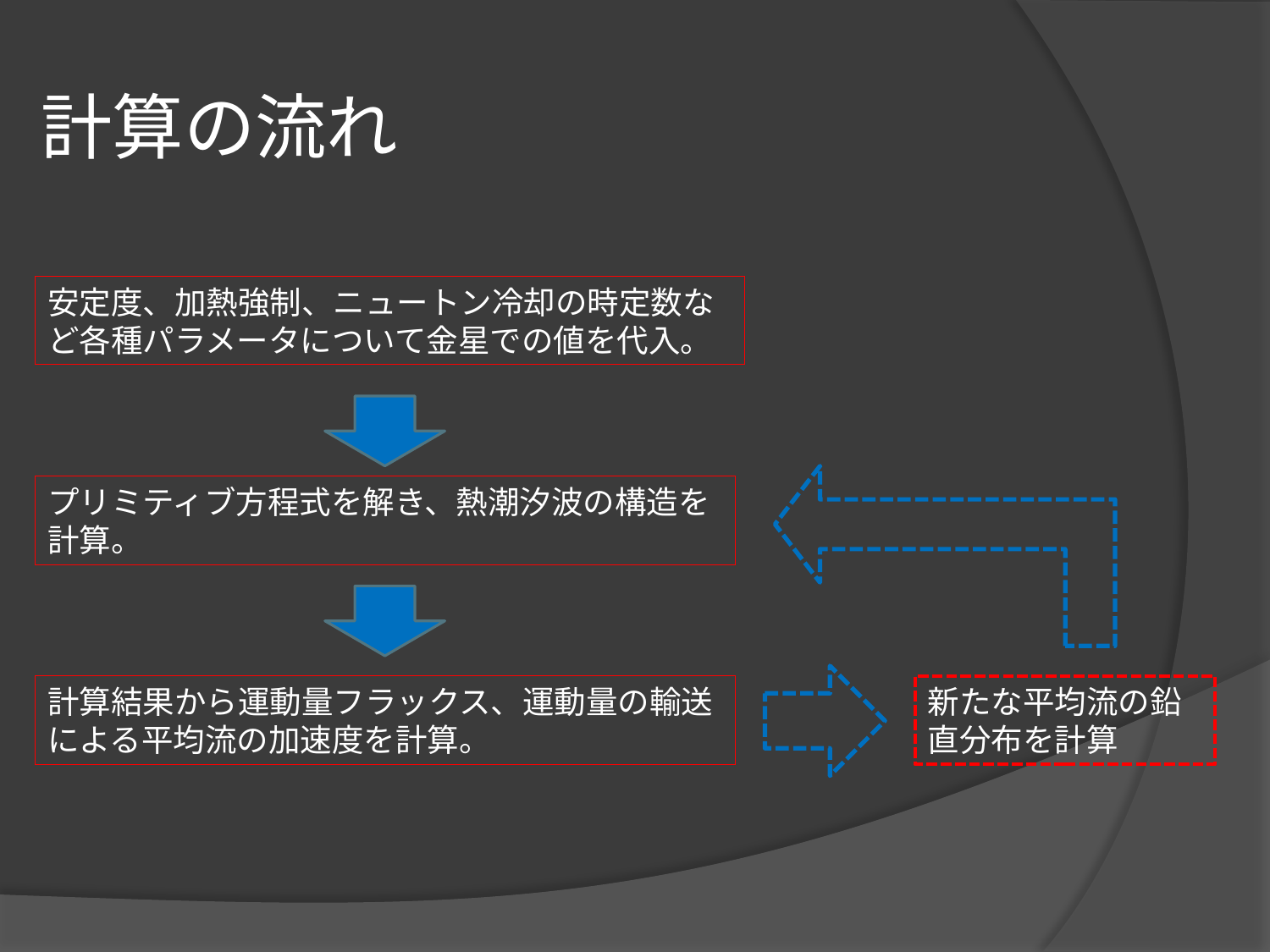

# 計算の流れ
安定度、加熱強制、ニュートン冷却の時定数など各種パラメータについて金星での値を代入。

プリミティブ方程式を解き、熱潮汐波の構造を計算。

計算結果から運動量フラックス、運動量の輸送による平均流の加速度を計算。
新たな平均流の鉛直分布を計算